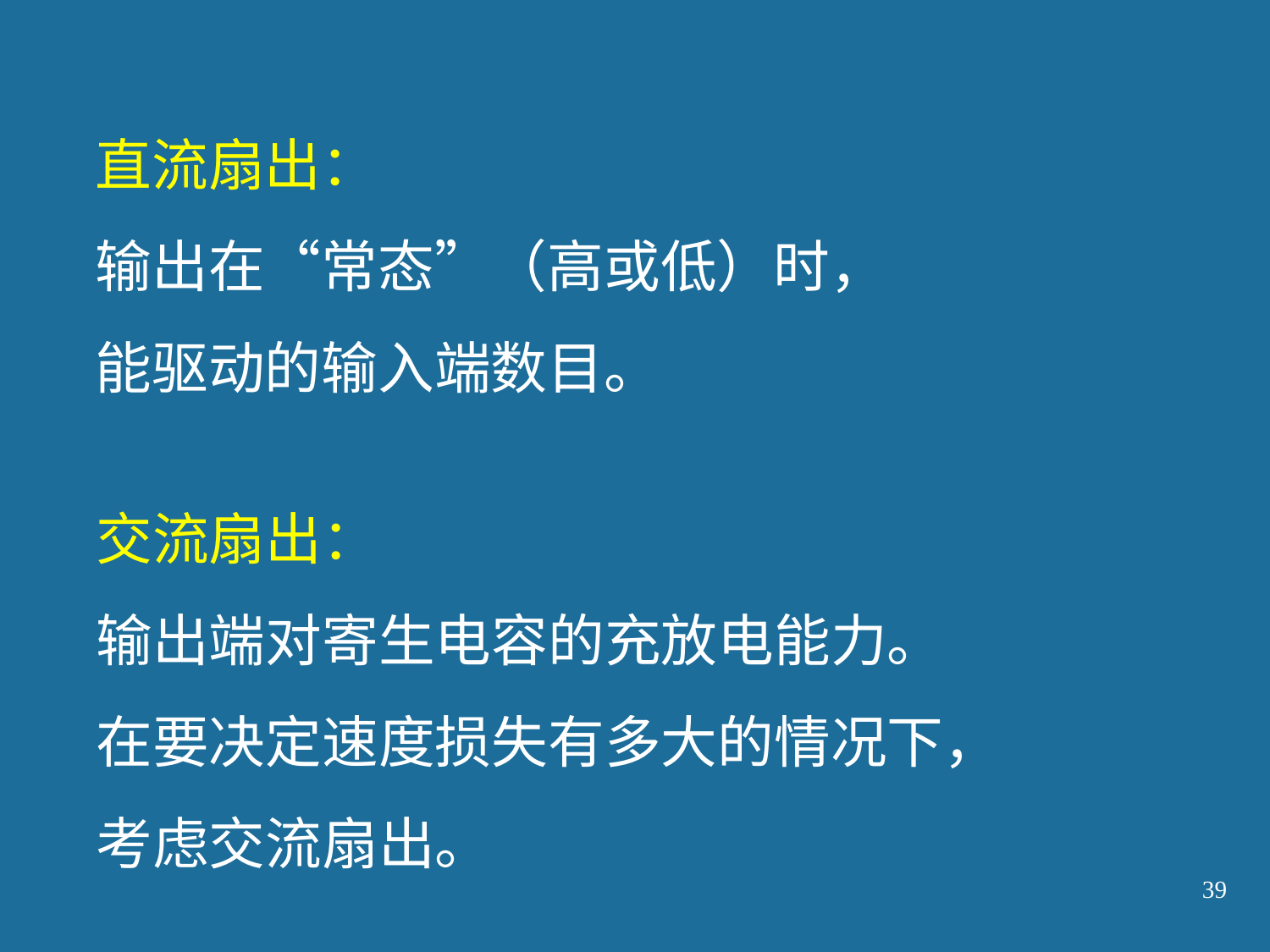

直流扇出：
输出在“常态”（高或低）时，
能驱动的输入端数目。
交流扇出：
输出端对寄生电容的充放电能力。
在要决定速度损失有多大的情况下，
考虑交流扇出。
39